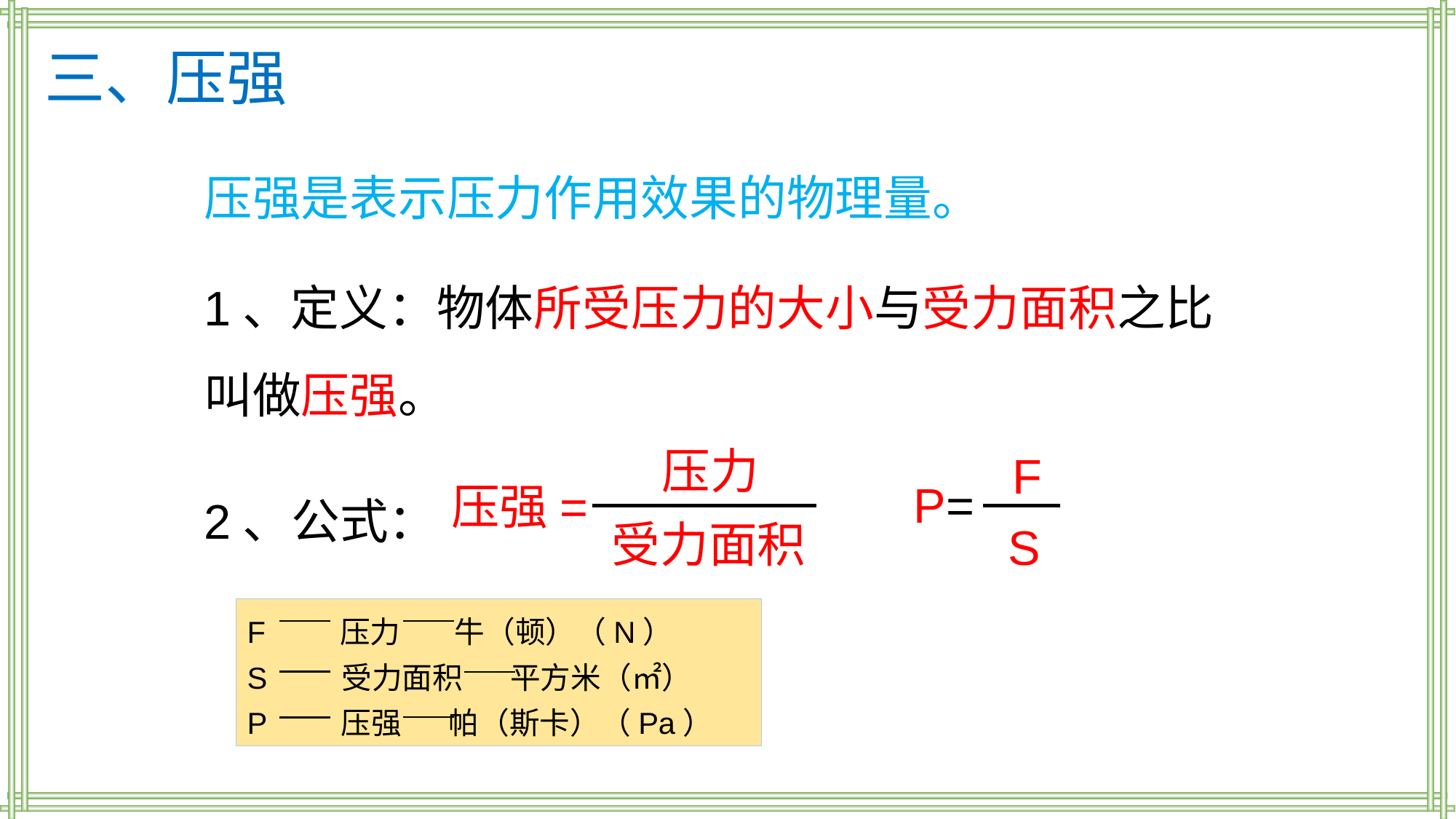

三、压强
压强是表示压力作用效果的物理量。
1、定义：物体所受压力的大小与受力面积之比叫做压强。
压力
压强=
受力面积
F
P=
S
2、公式：
F        压力        牛（顿）（N）
S        受力面积       平方米（㎡）
P        压强       帕（斯卡）（Pa）